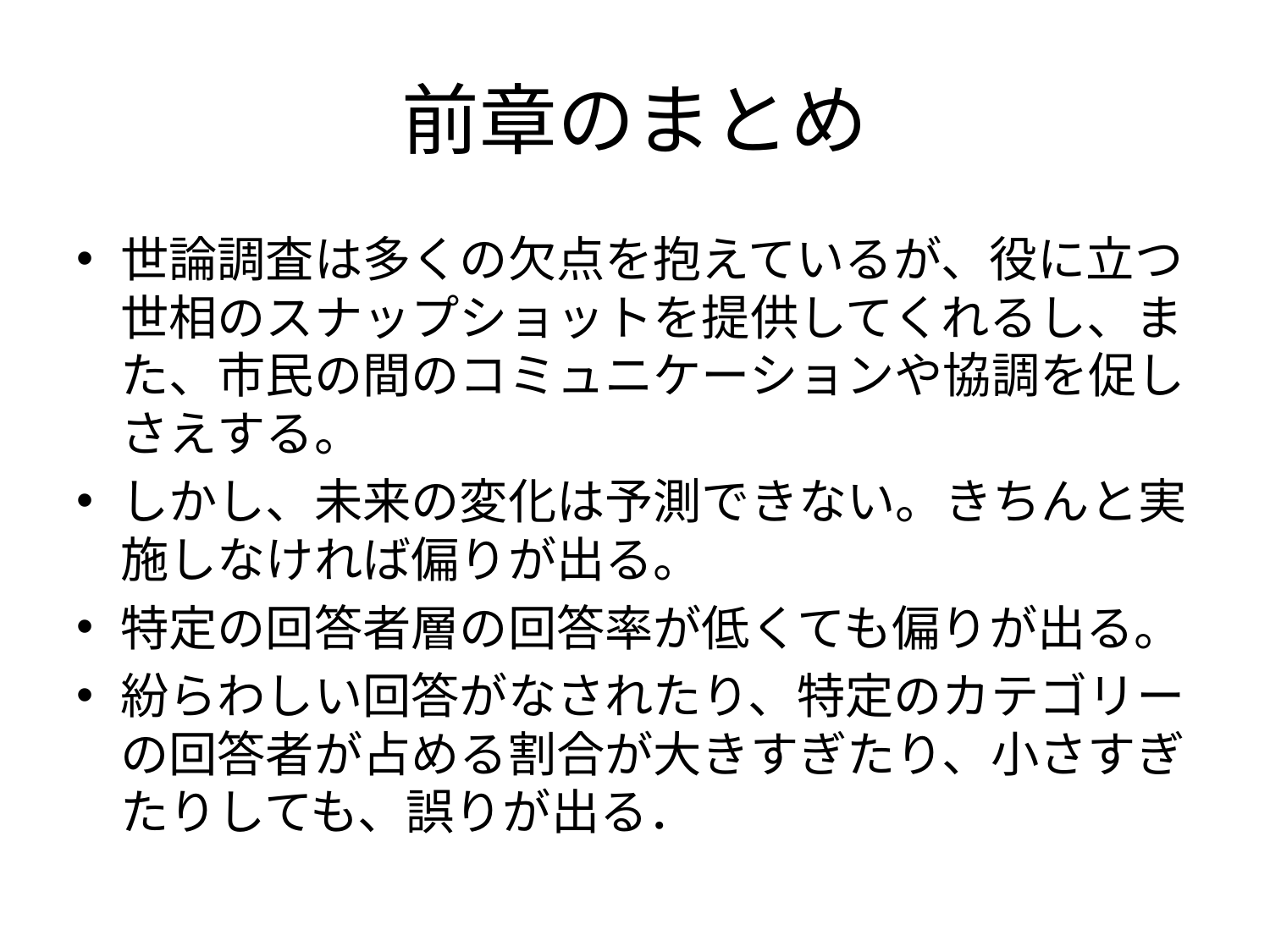

# 前章のまとめ
世論調査は多くの欠点を抱えているが、役に立つ世相のスナップショットを提供してくれるし、また、市民の間のコミュニケーションや協調を促しさえする。
しかし、未来の変化は予測できない。きちんと実施しなければ偏りが出る。
特定の回答者層の回答率が低くても偏りが出る。
紛らわしい回答がなされたり、特定のカテゴリーの回答者が占める割合が大きすぎたり、小さすぎたりしても、誤りが出る．